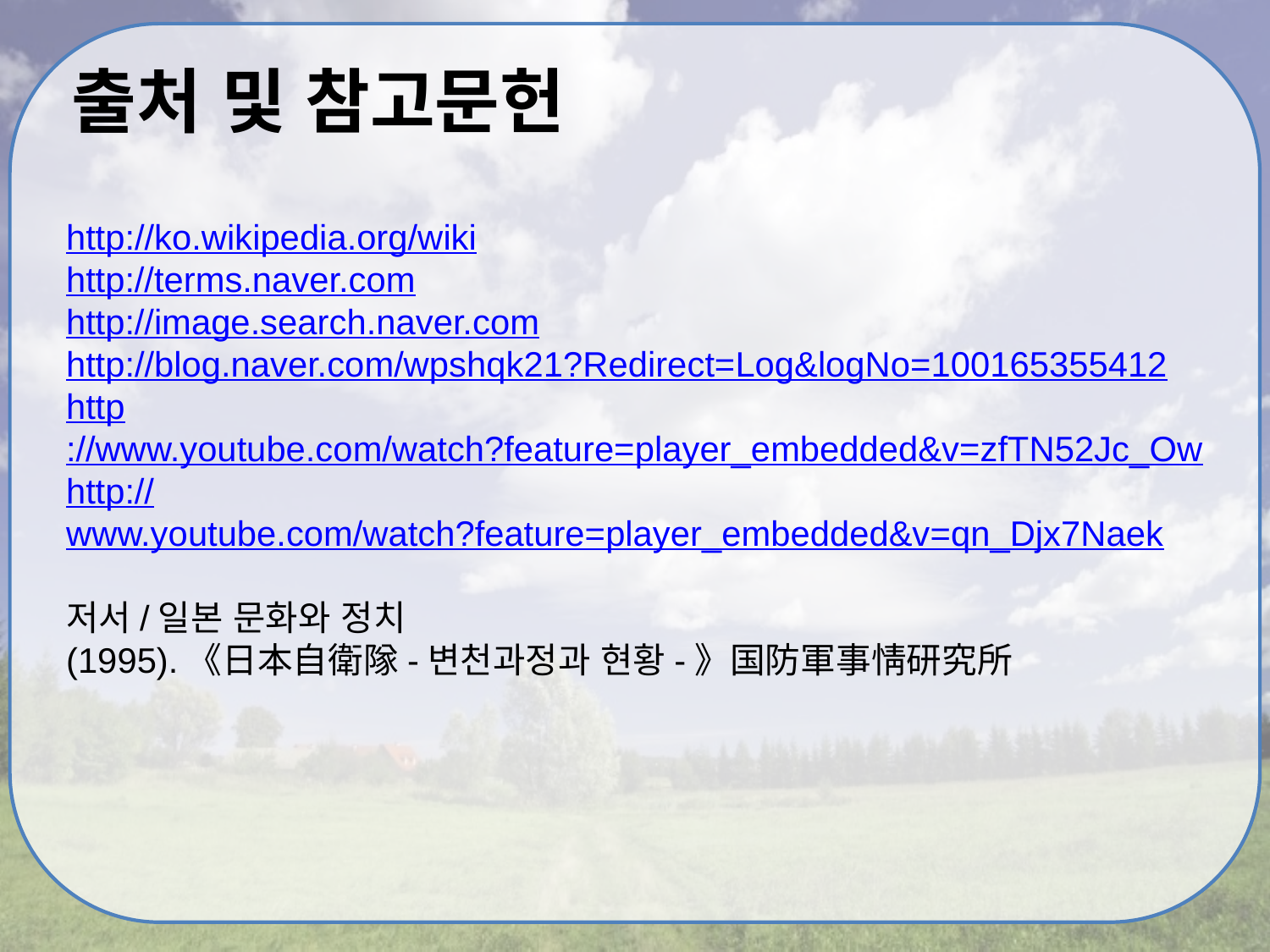

http://ko.wikipedia.org/wiki
http://terms.naver.com
http://image.search.naver.com
http://blog.naver.com/wpshqk21?Redirect=Log&logNo=100165355412
http://www.youtube.com/watch?feature=player_embedded&v=zfTN52Jc_Ow
http://www.youtube.com/watch?feature=player_embedded&v=qn_Djx7Naek

저서/일본 문화와 정치
(1995).《日本自衛隊-변천과정과 현황-》国防軍事情研究所

출처 및 참고문헌